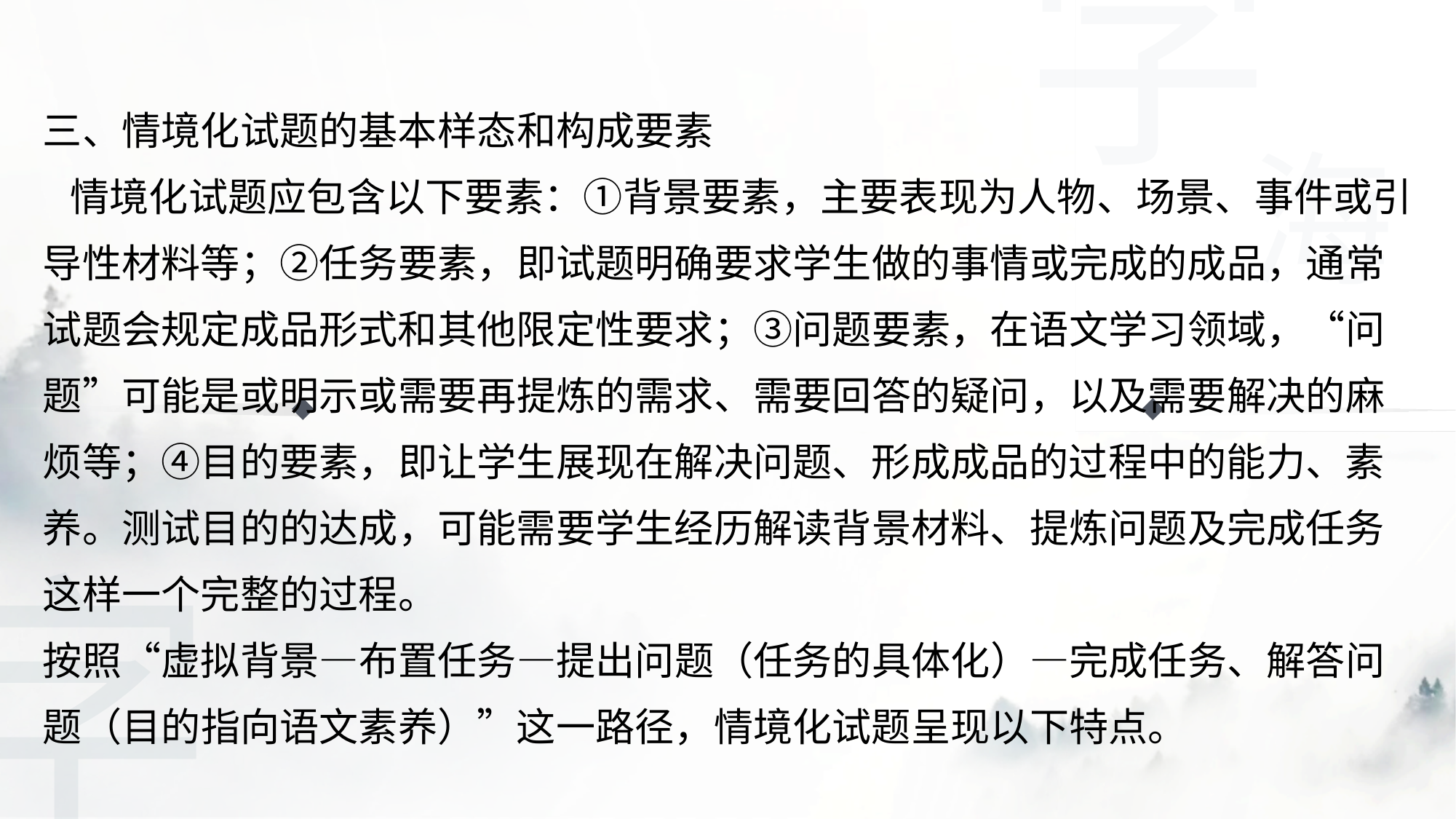

三、情境化试题的基本样态和构成要素
  情境化试题应包含以下要素：①背景要素，主要表现为人物、场景、事件或引导性材料等；②任务要素，即试题明确要求学生做的事情或完成的成品，通常试题会规定成品形式和其他限定性要求；③问题要素，在语文学习领域，“问题”可能是或明示或需要再提炼的需求、需要回答的疑问，以及需要解决的麻烦等；④目的要素，即让学生展现在解决问题、形成成品的过程中的能力、素养。测试目的的达成，可能需要学生经历解读背景材料、提炼问题及完成任务这样一个完整的过程。
按照“虚拟背景—布置任务—提出问题（任务的具体化）—完成任务、解答问题（目的指向语文素养）”这一路径，情境化试题呈现以下特点。